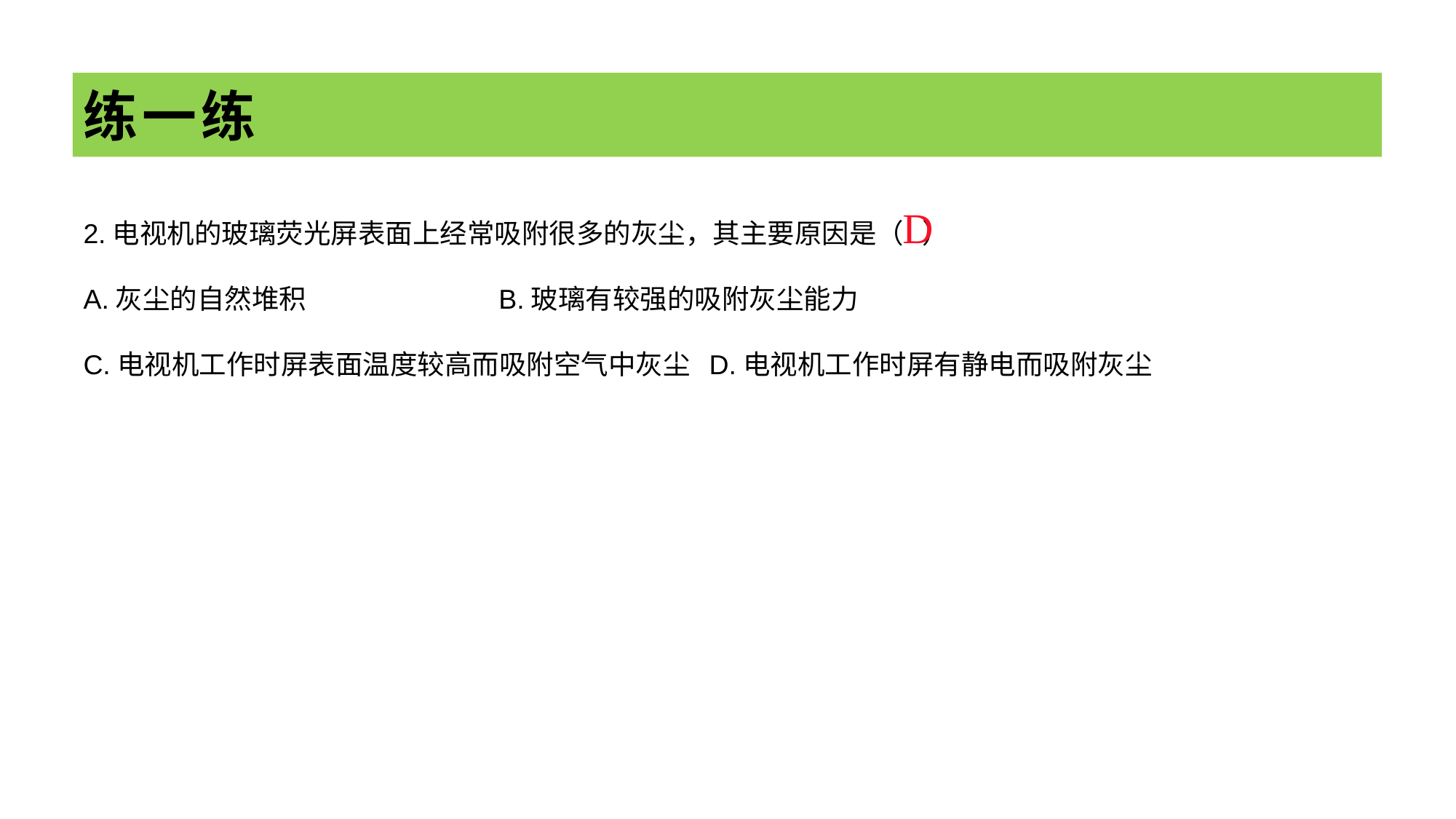

# 练一练
2.电视机的玻璃荧光屏表面上经常吸附很多的灰尘，其主要原因是（   ）
A.灰尘的自然堆积                              B.玻璃有较强的吸附灰尘能力
C.电视机工作时屏表面温度较高而吸附空气中灰尘  D.电视机工作时屏有静电而吸附灰尘
D